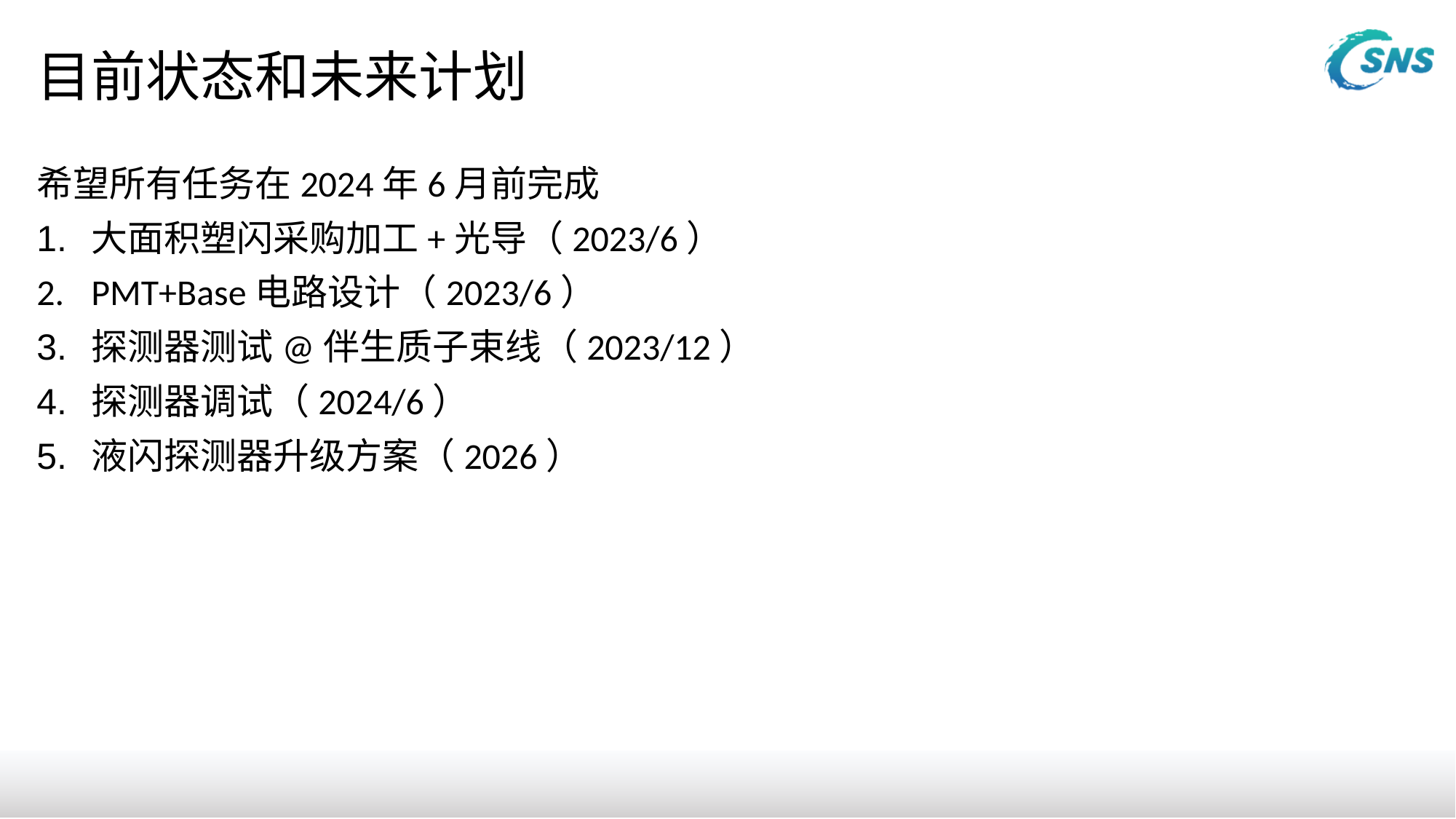

# 目前状态和未来计划
希望所有任务在2024年6月前完成
大面积塑闪采购加工+光导（2023/6）
PMT+Base电路设计（2023/6）
探测器测试@伴生质子束线（2023/12）
探测器调试（2024/6）
液闪探测器升级方案（2026）